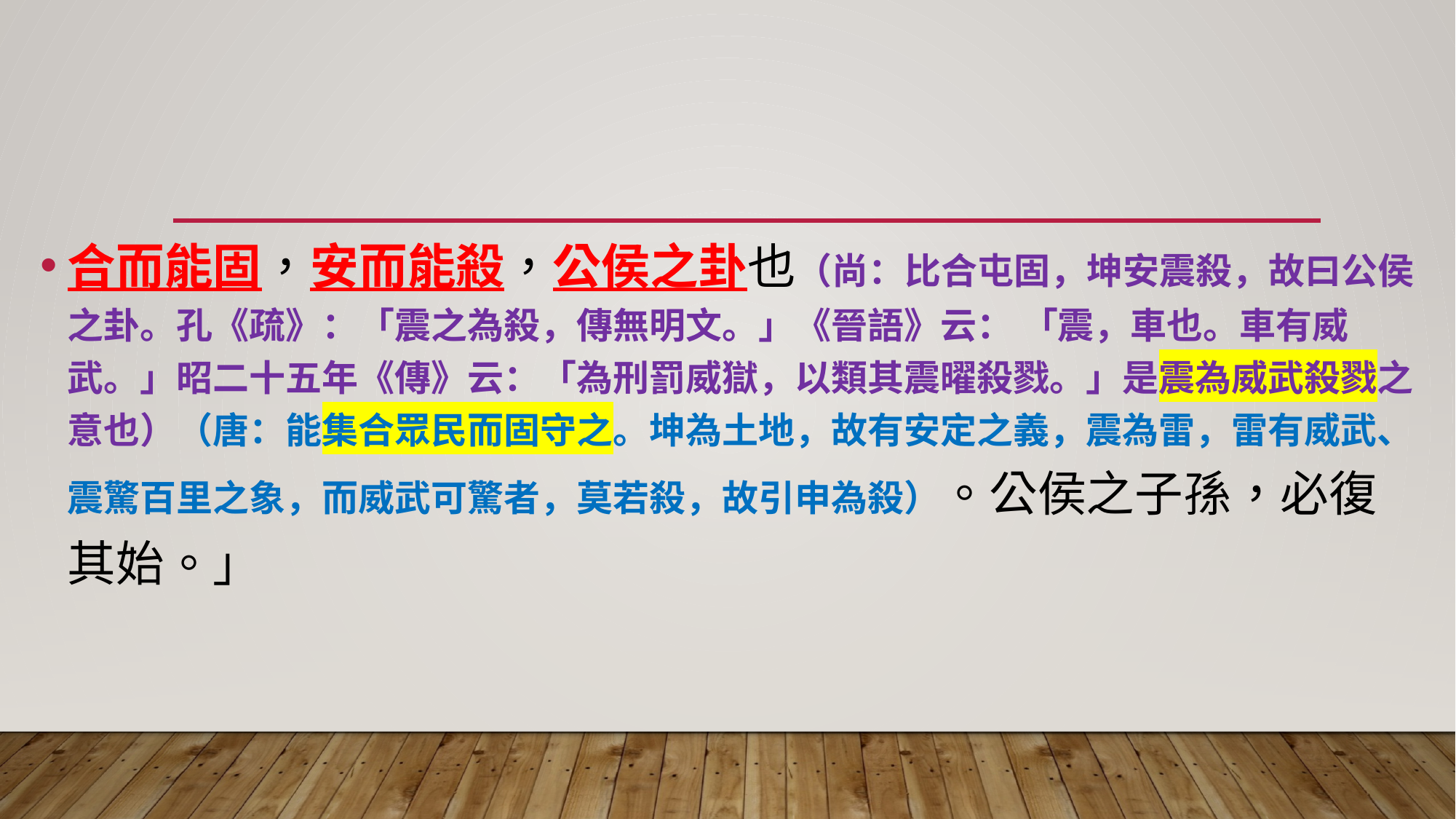

合而能固，安而能殺，公侯之卦也（尚：比合屯固，坤安震殺，故曰公侯之卦。孔《疏》：「震之為殺，傳無明文。」《晉語》云： 「震，車也。車有威武。」昭二十五年《傳》云：「為刑罰威獄，以類其震曜殺戮。」是震為威武殺戮之意也）（唐：能集合眾民而固守之。坤為土地，故有安定之義，震為雷，雷有威武、震驚百里之象，而威武可驚者，莫若殺，故引申為殺）。公侯之子孫，必復其始。」